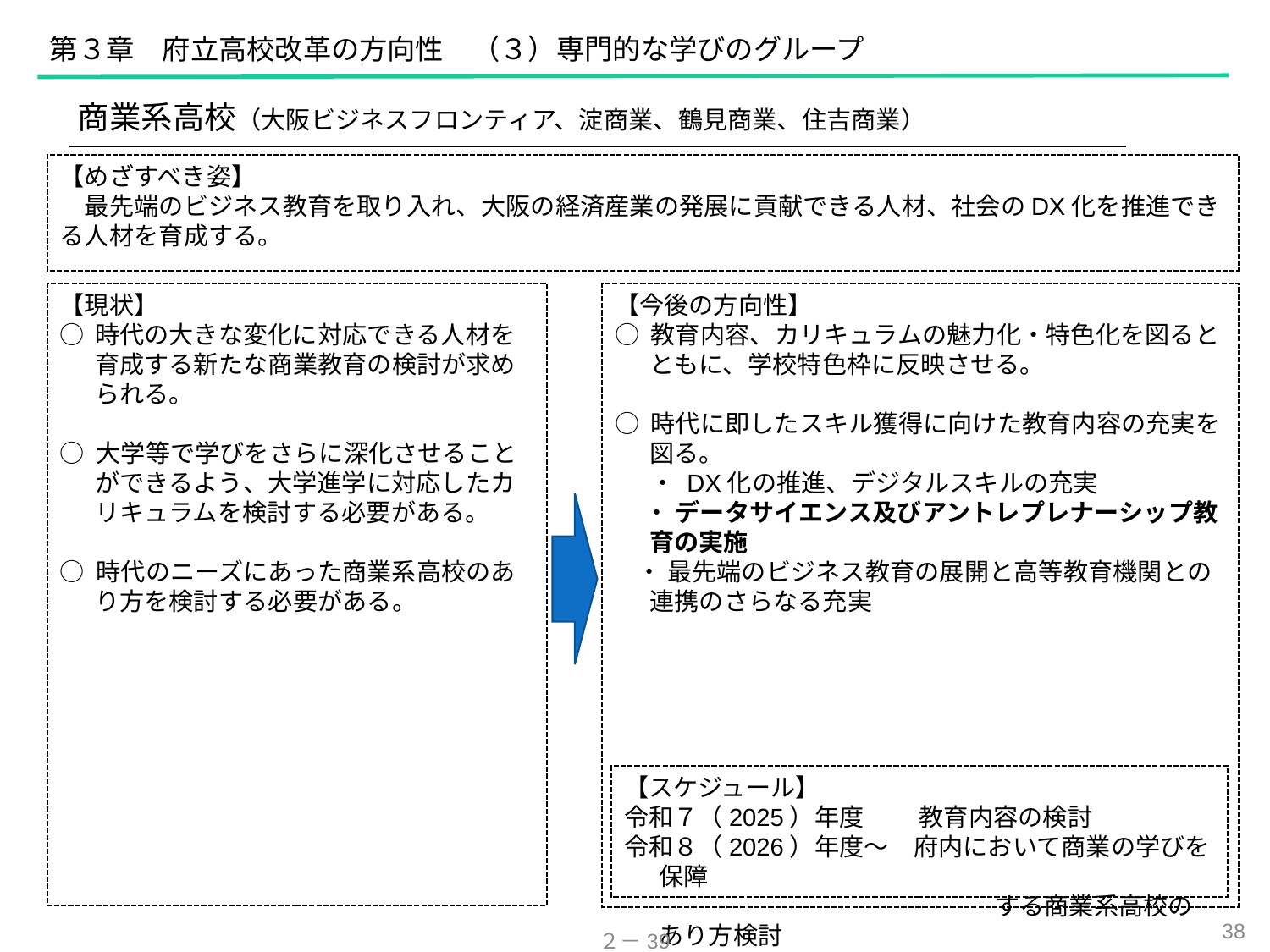

第３章　府立高校改革の方向性　（３）専門的な学びのグループ
商業系高校（大阪ビジネスフロンティア、淀商業、鶴見商業、住吉商業）
【めざすべき姿】
　最先端のビジネス教育を取り入れ、大阪の経済産業の発展に貢献できる人材、社会のDX化を推進できる人材を育成する。
【今後の方向性】
○ 教育内容、カリキュラムの魅力化・特色化を図るとともに、学校特色枠に反映させる。

○ 時代に即したスキル獲得に向けた教育内容の充実を図る。
 　・ DX化の推進、デジタルスキルの充実
　 ・ データサイエンス及びアントレプレナーシップ教育の実施
   ・ 最先端のビジネス教育の展開と高等教育機関との連携のさらなる充実
【現状】
○	時代の大きな変化に対応できる人材を育成する新たな商業教育の検討が求められる。

○ 大学等で学びをさらに深化させることができるよう、大学進学に対応したカリキュラムを検討する必要がある。

○ 時代のニーズにあった商業系高校のあり方を検討する必要がある。

【スケジュール】
令和７（2025）年度　　 教育内容の検討
令和８（2026）年度～　府内において商業の学びを保障
　　　　	　　　　　　　　  する商業系高校のあり方検討

38
２－39